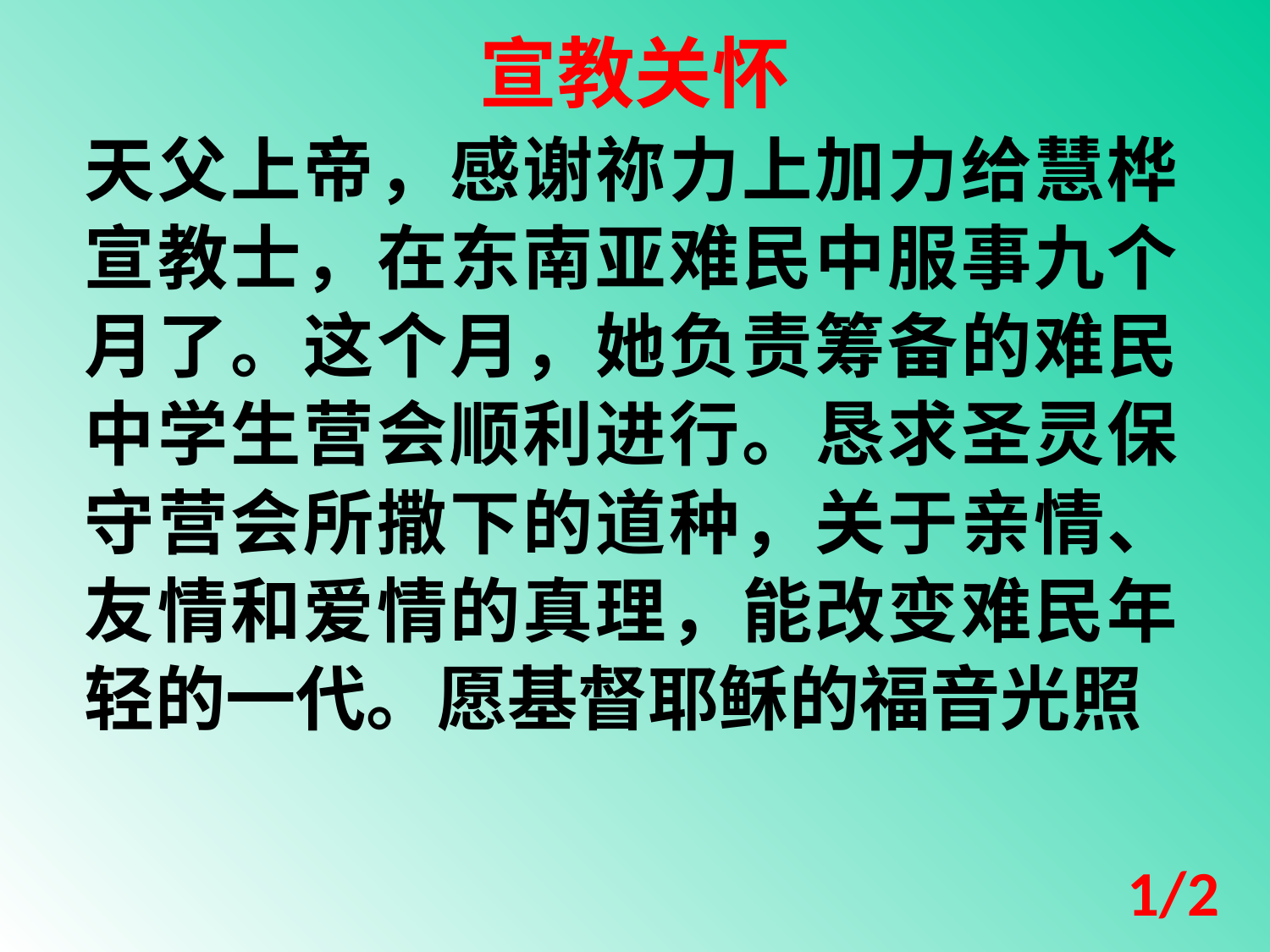

宣教关怀
天父上帝，感谢祢力上加力给慧桦宣教士，在东南亚难民中服事九个月了。这个月，她负责筹备的难民中学生营会顺利进行。恳求圣灵保守营会所撒下的道种，关于亲情、友情和爱情的真理，能改变难民年轻的一代。愿基督耶稣的福音光照
1/2